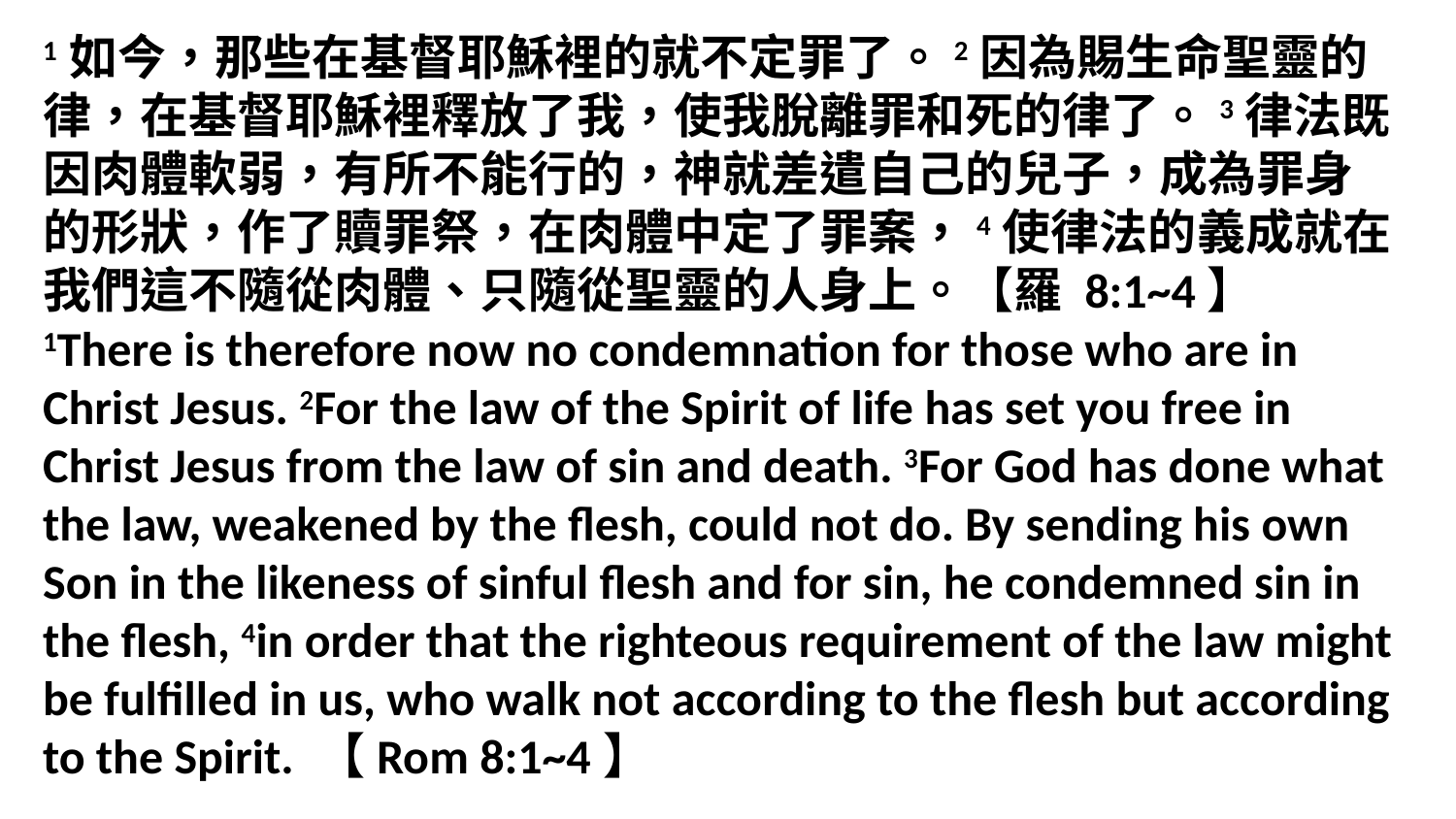

1如今，那些在基督耶穌裡的就不定罪了。2因為賜生命聖靈的律，在基督耶穌裡釋放了我，使我脫離罪和死的律了。3律法既因肉體軟弱，有所不能行的，神就差遣自己的兒子，成為罪身的形狀，作了贖罪祭，在肉體中定了罪案，4使律法的義成就在我們這不隨從肉體、只隨從聖靈的人身上。【羅 8:1~4】
1There is therefore now no condemnation for those who are in Christ Jesus. 2For the law of the Spirit of life has set you free in Christ Jesus from the law of sin and death. 3For God has done what the law, weakened by the flesh, could not do. By sending his own Son in the likeness of sinful flesh and for sin, he condemned sin in the flesh, 4in order that the righteous requirement of the law might be fulfilled in us, who walk not according to the flesh but according to the Spirit. 【Rom 8:1~4】